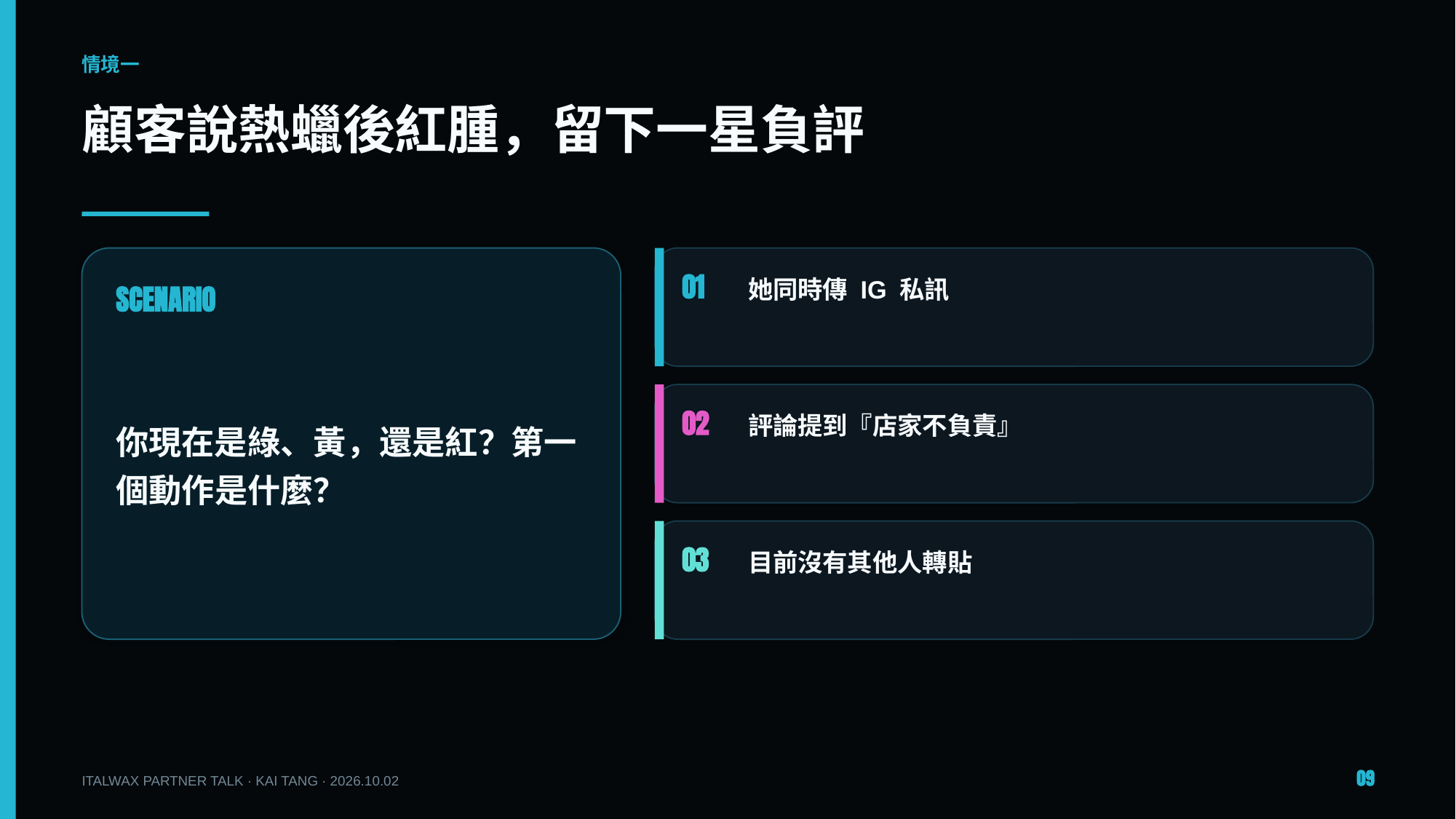

情境一
顧客說熱蠟後紅腫，留下一星負評

01
她同時傳 IG 私訊
SCENARIO
你現在是綠、黃，還是紅？第一個動作是什麼？

02
評論提到『店家不負責』

03
目前沒有其他人轉貼
09
ITALWAX PARTNER TALK · KAI TANG · 2026.10.02